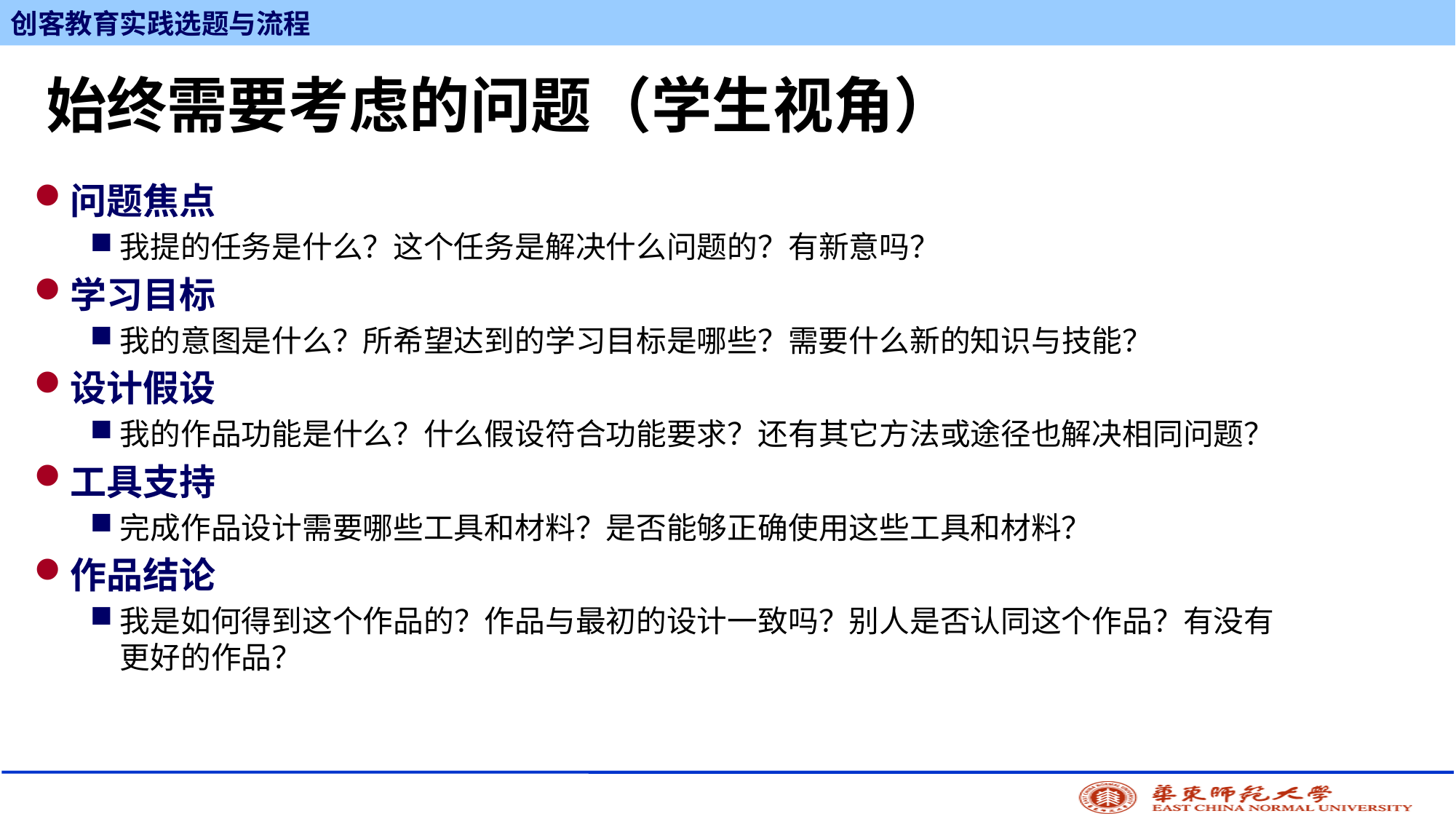

# 始终需要考虑的问题（学生视角）
问题焦点
我提的任务是什么？这个任务是解决什么问题的？有新意吗？
学习目标
我的意图是什么？所希望达到的学习目标是哪些？需要什么新的知识与技能？
设计假设
我的作品功能是什么？什么假设符合功能要求？还有其它方法或途径也解决相同问题？
工具支持
完成作品设计需要哪些工具和材料？是否能够正确使用这些工具和材料？
作品结论
我是如何得到这个作品的？作品与最初的设计一致吗？别人是否认同这个作品？有没有更好的作品？